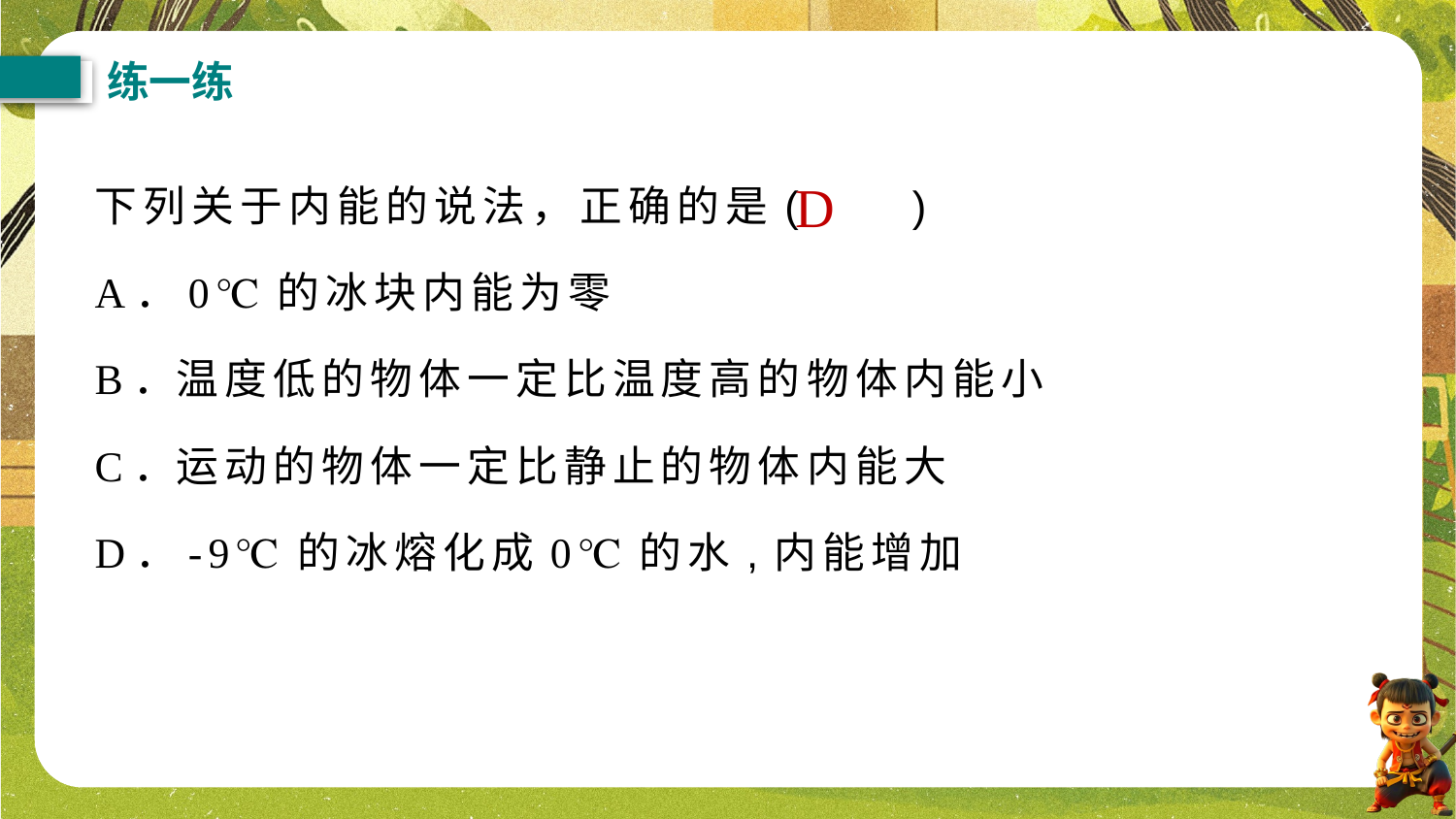

练一练

D
下列关于内能的说法，正确的是(      )
A．0℃的冰块内能为零
B．温度低的物体一定比温度高的物体内能小
C．运动的物体一定比静止的物体内能大
D．-9℃的冰熔化成0℃的水,内能增加